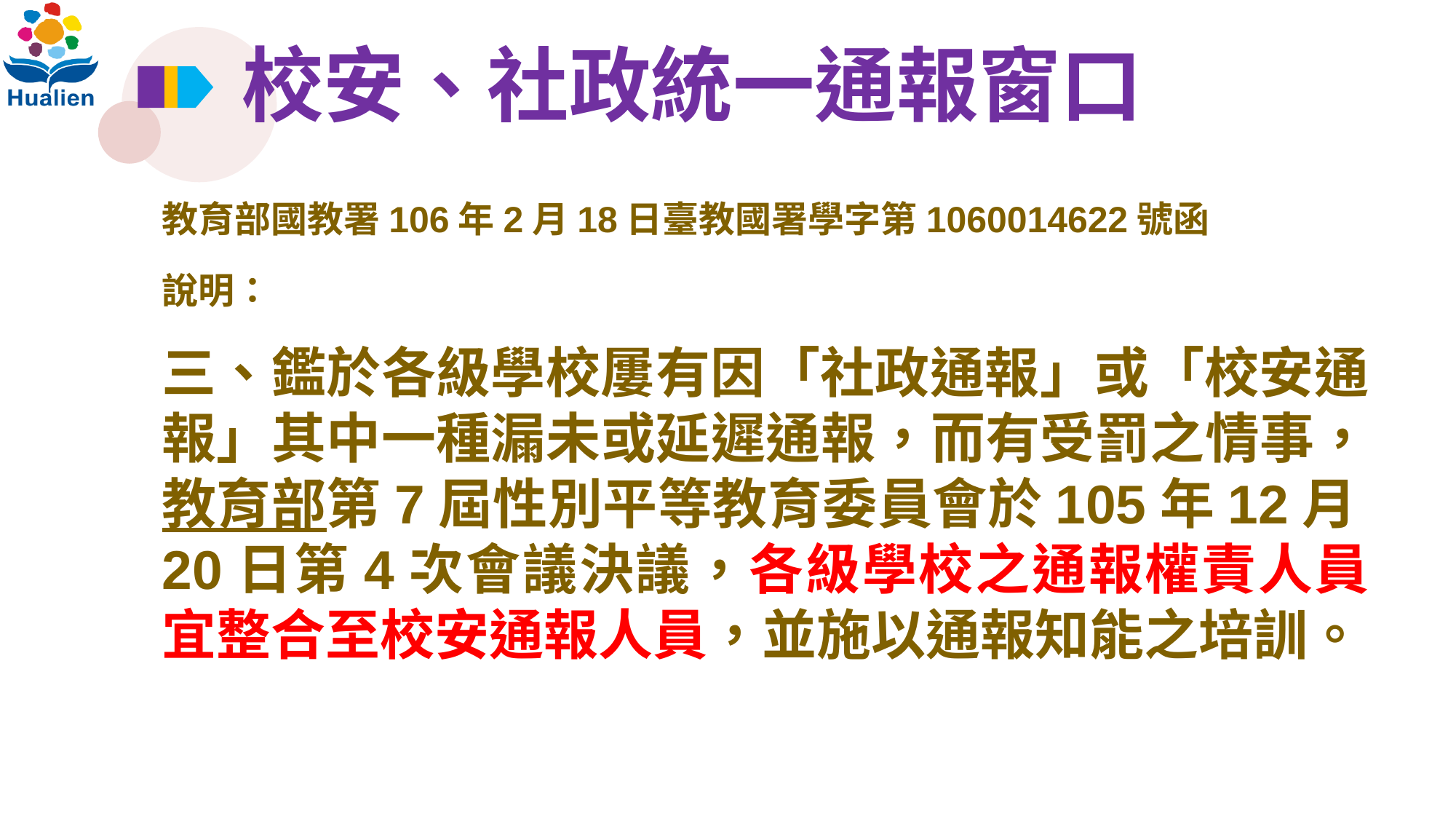

校安、社政統一通報窗口

教育部國教署106年2月18日臺教國署學字第1060014622號函
說明：
三、鑑於各級學校屢有因「社政通報」或「校安通報」其中一種漏未或延遲通報，而有受罰之情事，教育部第7屆性別平等教育委員會於105年12月20日第4次會議決議，各級學校之通報權責人員宜整合至校安通報人員，並施以通報知能之培訓。